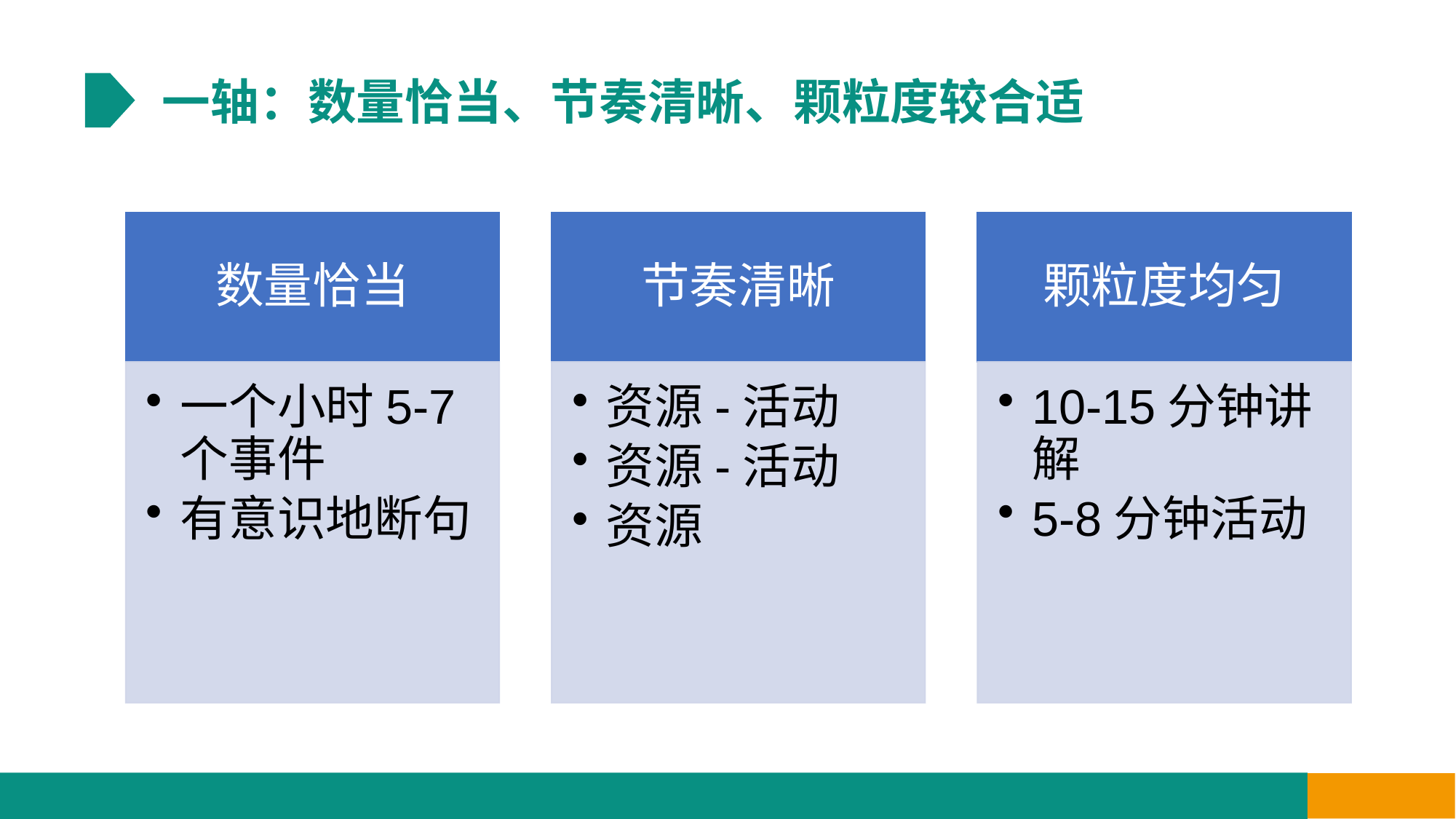

一轴：数量恰当、节奏清晰、颗粒度较合适
数量恰当
一个小时5-7个事件
有意识地断句
节奏清晰
资源-活动
资源-活动
资源
颗粒度均匀
10-15分钟讲解
5-8分钟活动